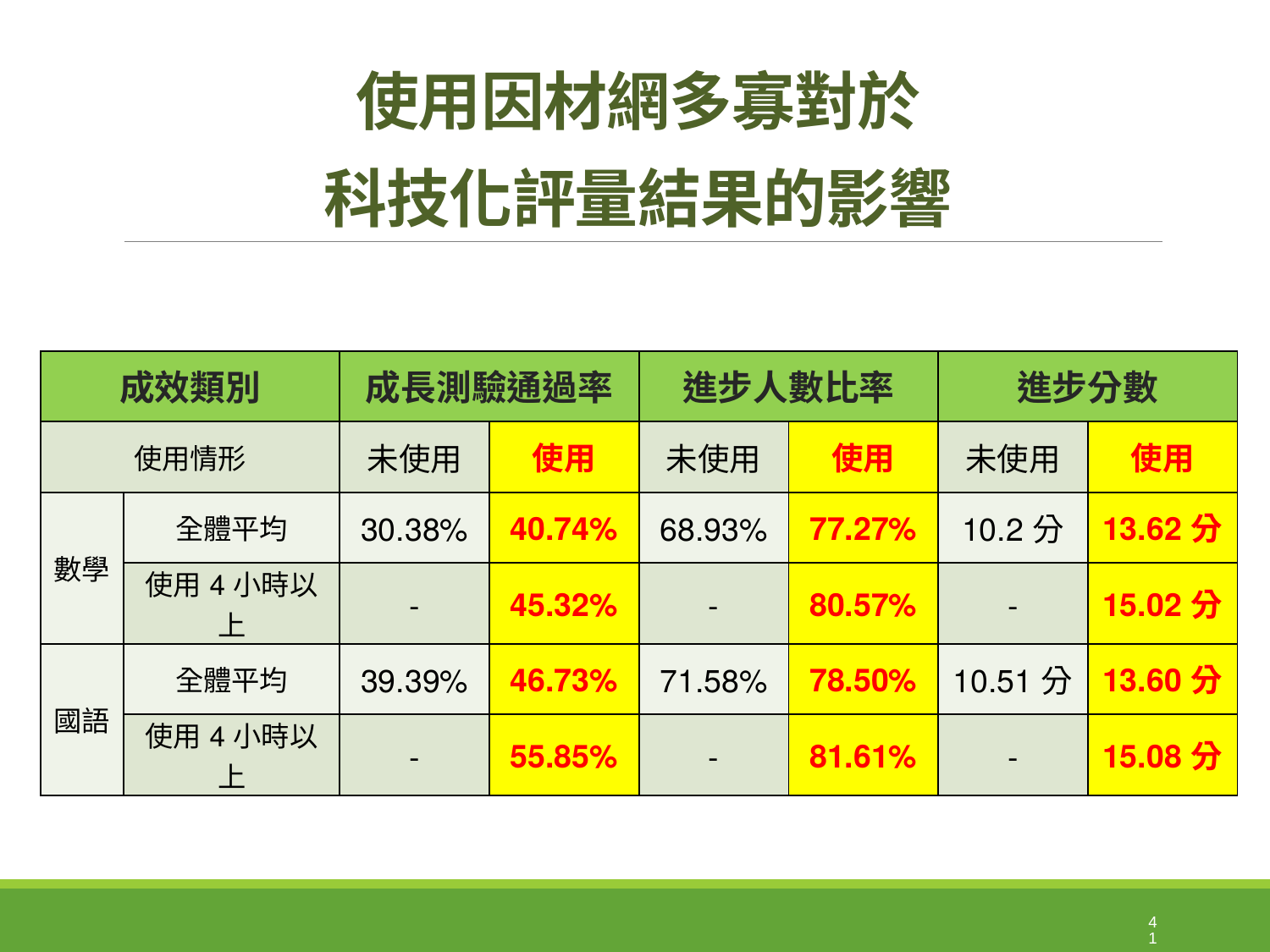

# 使用因材網多寡對於 科技化評量結果的影響
| 成效類別 |  | 成長測驗通過率 |  | 進步人數比率 |  | 進步分數 |  |
| --- | --- | --- | --- | --- | --- | --- | --- |
| 使用情形 |  | 未使用 | 使用 | 未使用 | 使用 | 未使用 | 使用 |
| 數學 | 全體平均 | 30.38% | 40.74% | 68.93% | 77.27% | 10.2分 | 13.62分 |
|  | 使用4小時以上 | - | 45.32% | - | 80.57% | - | 15.02分 |
| 國語 | 全體平均 | 39.39% | 46.73% | 71.58% | 78.50% | 10.51分 | 13.60分 |
|  | 使用4小時以上 | - | 55.85% | - | 81.61% | - | 15.08分 |
41